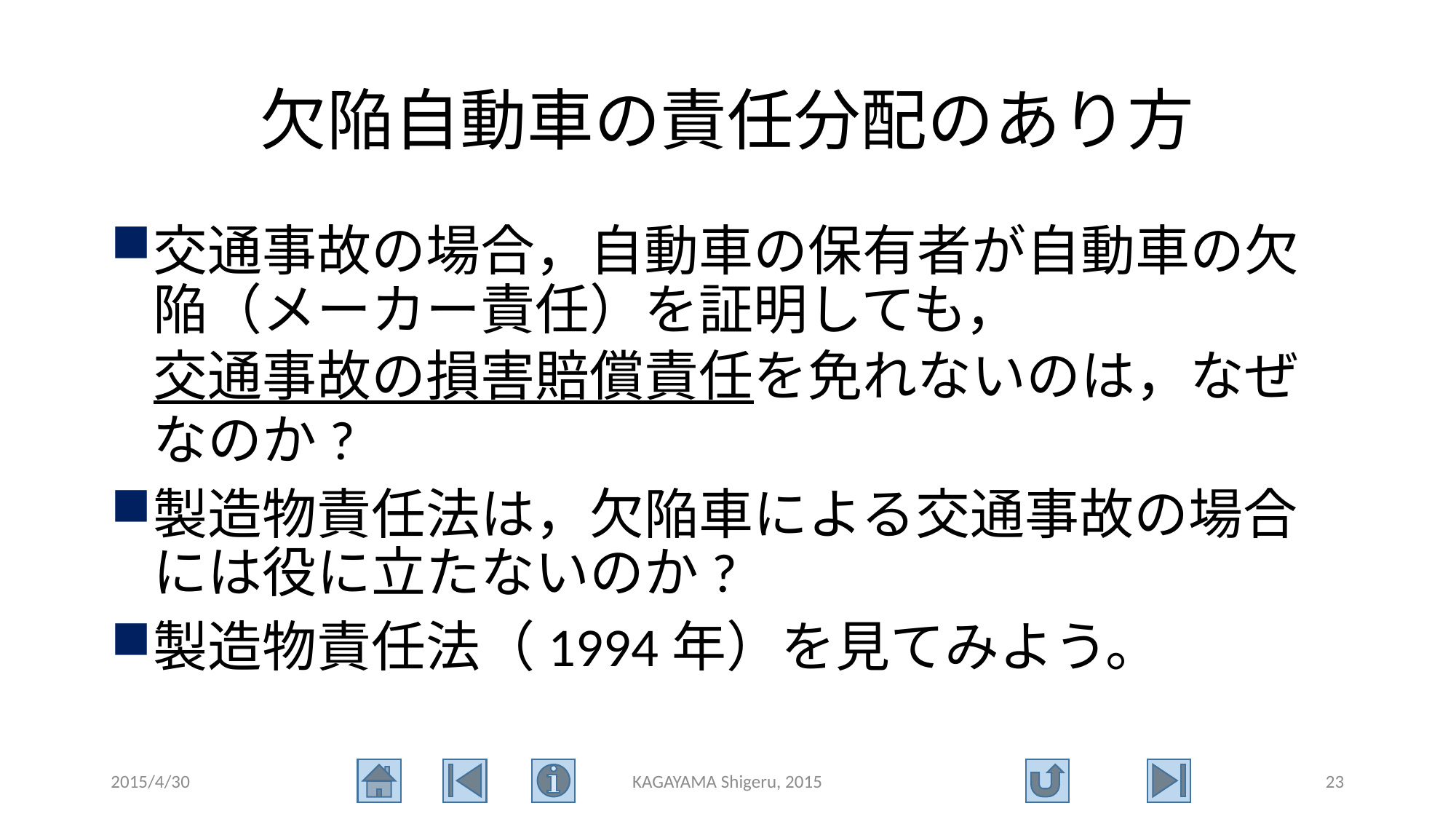

# 欠陥自動車の責任分配のあり方
交通事故の場合，自動車の保有者が自動車の欠陥（メーカー責任）を証明しても，交通事故の損害賠償責任を免れないのは，なぜなのか?
製造物責任法は，欠陥車による交通事故の場合には役に立たないのか?
製造物責任法（1994年）を見てみよう。
2015/4/30
KAGAYAMA Shigeru, 2015
23